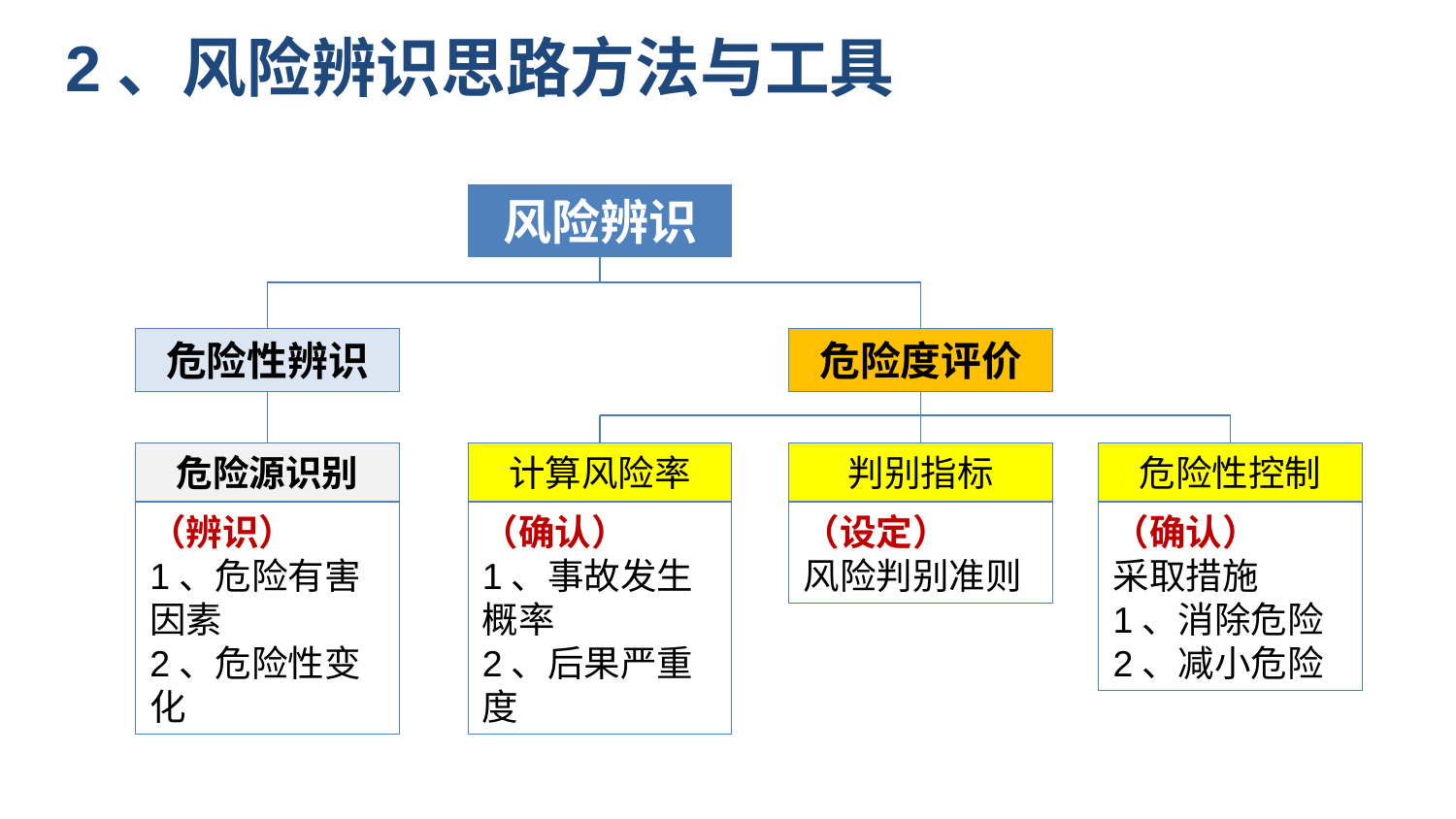

2、风险辨识思路方法与工具
风险辨识
危险性辨识
危险度评价
危险源识别
计算风险率
判别指标
危险性控制
（辨识）
1、危险有害因素
2、危险性变化
（确认）
1、事故发生概率
2、后果严重度
（设定）
风险判别准则
（确认）
采取措施
1、消除危险
2、减小危险